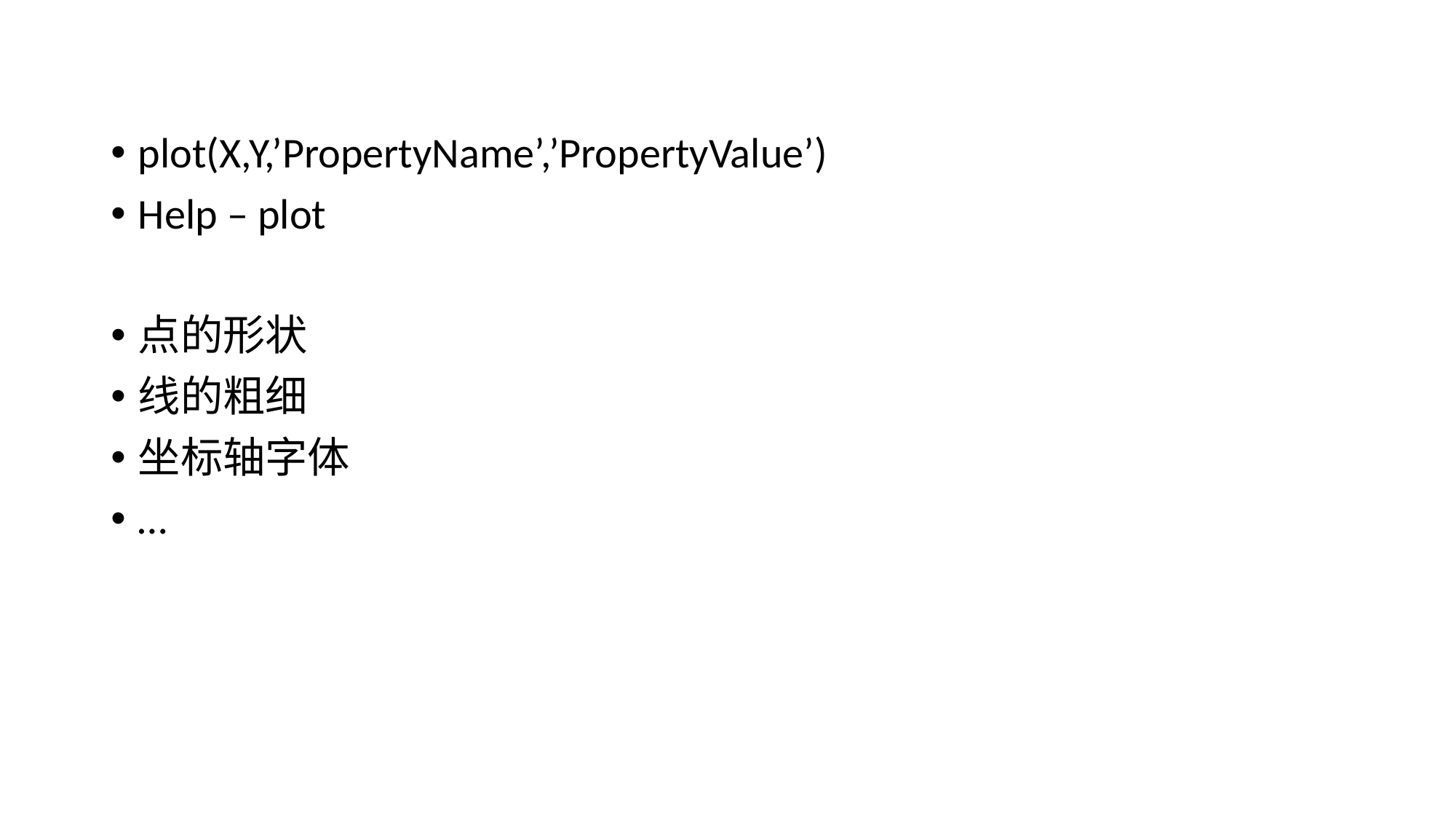

plot(X,Y,’PropertyName’,’PropertyValue’)
Help – plot

点的形状
线的粗细
坐标轴字体
…